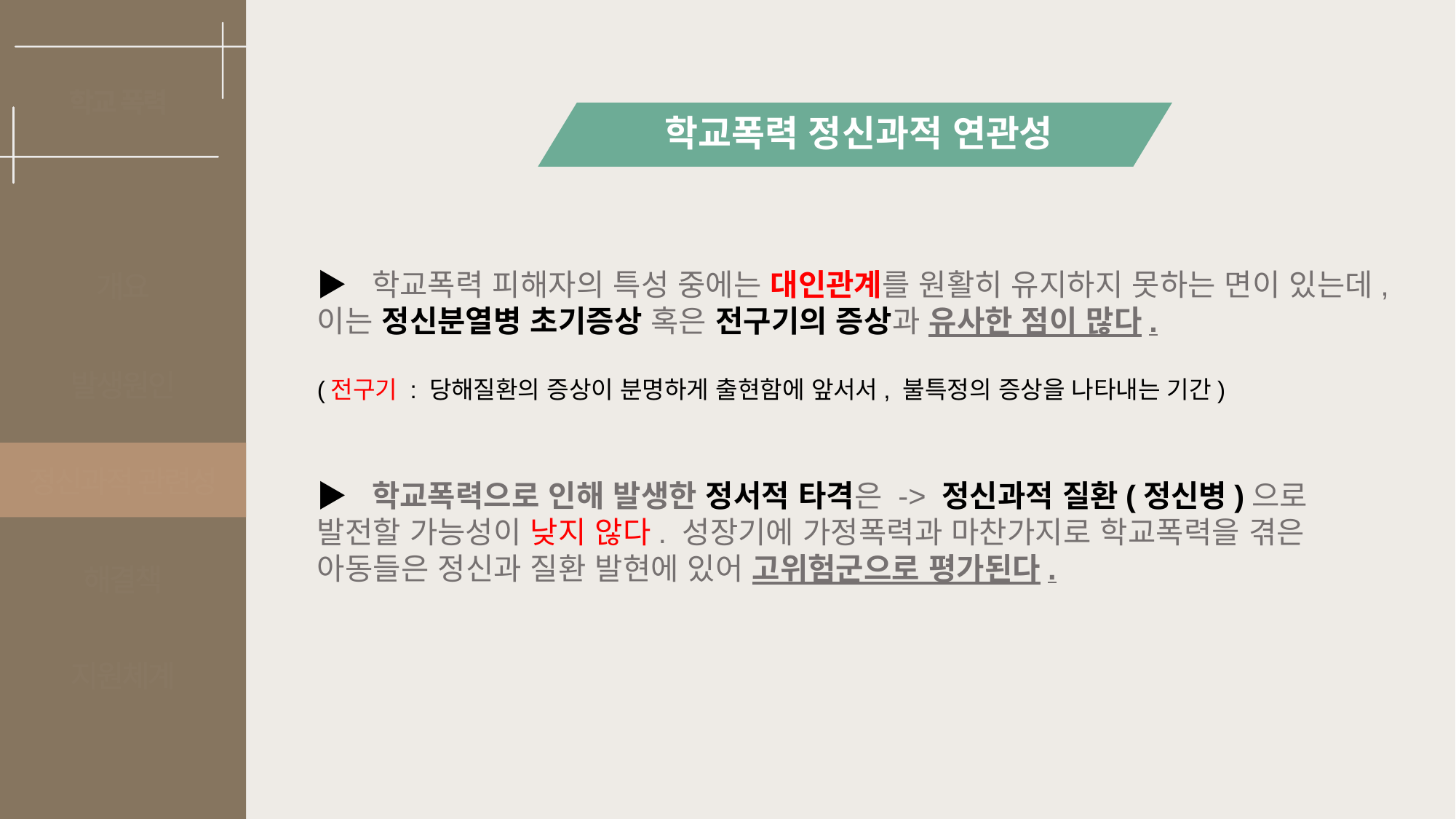

학교 폭력

학교폭력 정신과적 연관성
▶  학교폭력 피해자의 특성 중에는 대인관계를 원활히 유지하지 못하는 면이 있는데,
이는 정신분열병 초기증상 혹은 전구기의 증상과 유사한 점이 많다.

(전구기 : 당해질환의 증상이 분명하게 출현함에 앞서서, 불특정의 증상을 나타내는 기간)

▶  학교폭력으로 인해 발생한 정서적 타격은 -> 정신과적 질환(정신병)으로 발전할 가능성이 낮지 않다. 성장기에 가정폭력과 마찬가지로 학교폭력을 겪은 아동들은 정신과 질환 발현에 있어 고위험군으로 평가된다.
개요
발생원인

정신과적 관련성
해결책
지원체계